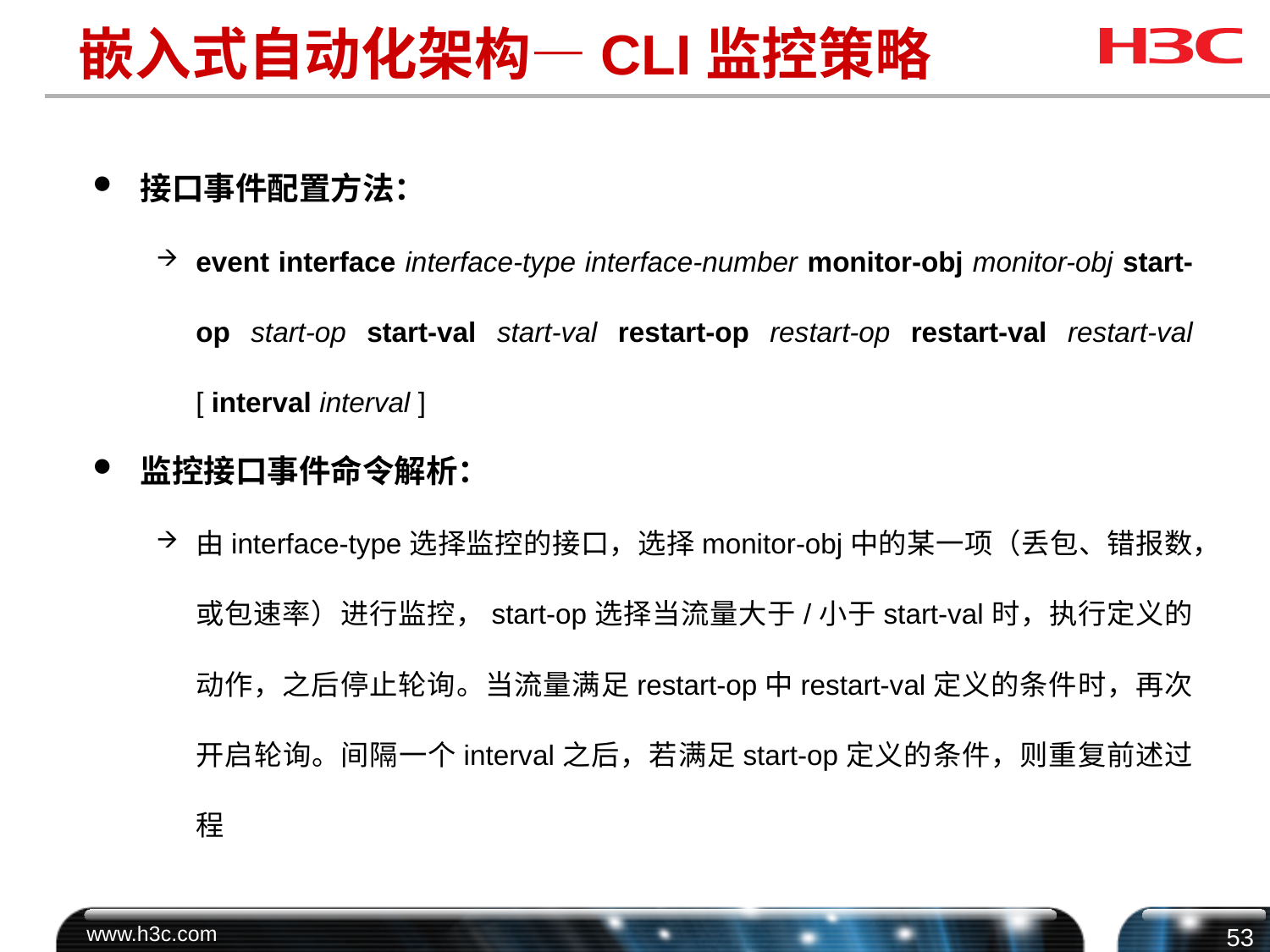

# 嵌入式自动化架构—CLI监控策略
接口事件配置方法：
event interface interface-type interface-number monitor-obj monitor-obj start-op start-op start-val start-val restart-op restart-op restart-val restart-val [ interval interval ]
监控接口事件命令解析：
由interface-type选择监控的接口，选择monitor-obj中的某一项（丢包、错报数，或包速率）进行监控，start-op选择当流量大于/小于start-val时，执行定义的动作，之后停止轮询。当流量满足restart-op中restart-val定义的条件时，再次开启轮询。间隔一个interval之后，若满足start-op定义的条件，则重复前述过程